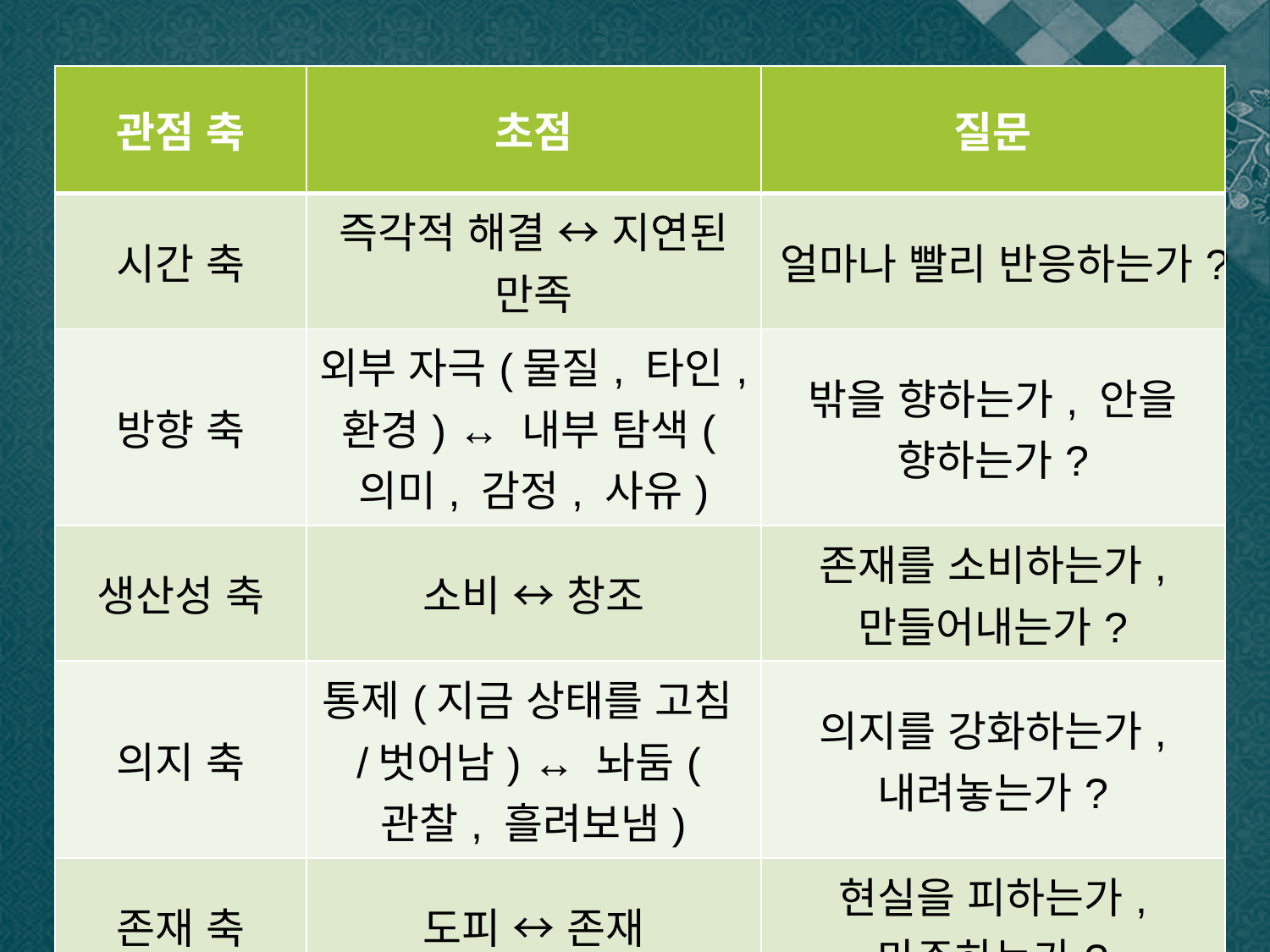

| 관점 축 | 초점 | 질문 |
| --- | --- | --- |
| 시간 축 | 즉각적 해결 ↔ 지연된 만족 | 얼마나 빨리 반응하는가? |
| 방향 축 | 외부 자극(물질, 타인, 환경) ↔ 내부 탐색(의미, 감정, 사유) | 밖을 향하는가, 안을 향하는가? |
| 생산성 축 | 소비 ↔ 창조 | 존재를 소비하는가, 만들어내는가? |
| 의지 축 | 통제(지금 상태를 고침/벗어남) ↔ 놔둠(관찰, 흘려보냄) | 의지를 강화하는가, 내려놓는가? |
| 존재 축 | 도피 ↔ 존재 | 현실을 피하는가, 마주하는가? |